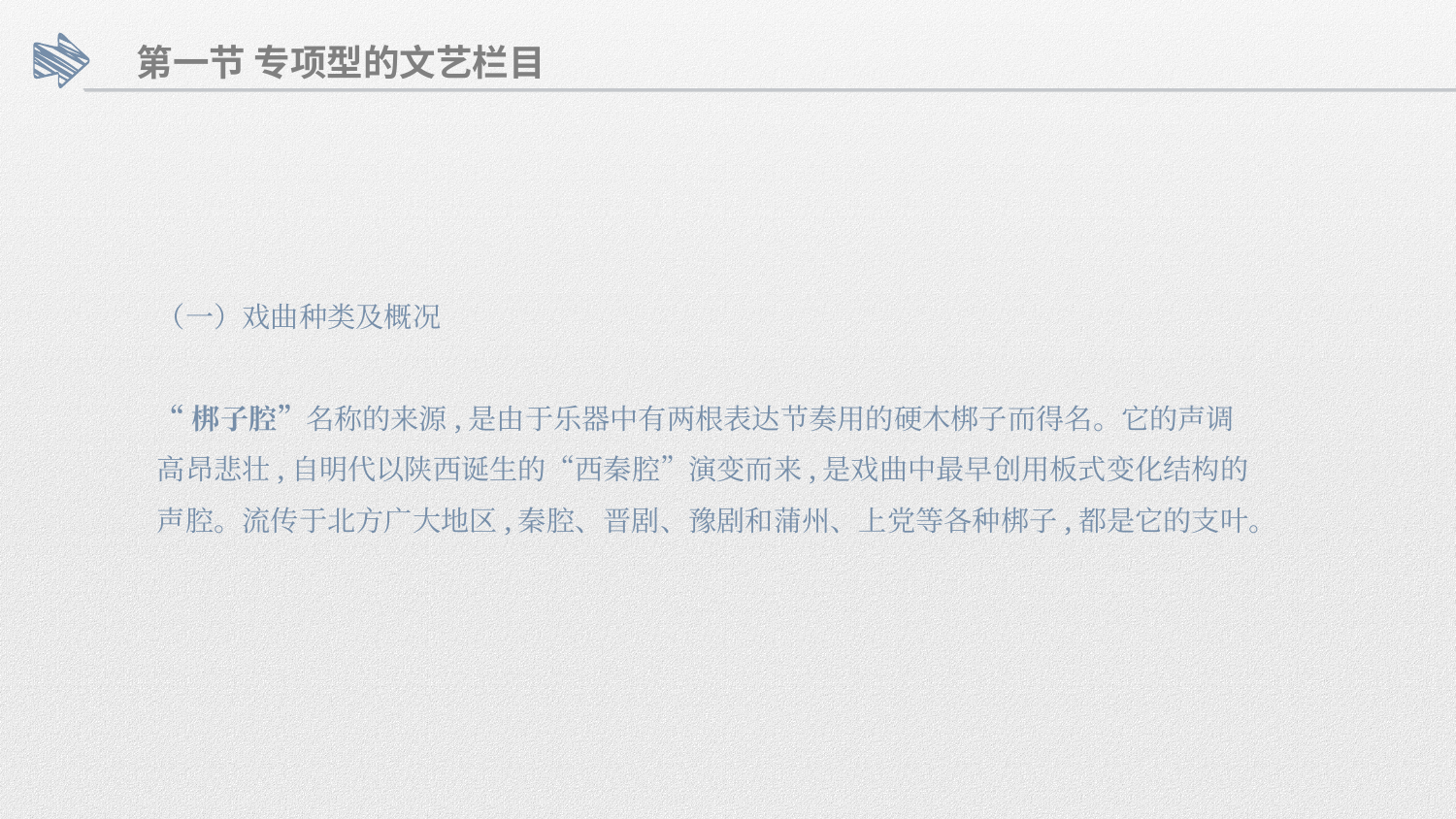

第一节 专项型的文艺栏目
（一）戏曲种类及概况

“梆子腔”名称的来源,是由于乐器中有两根表达节奏用的硬木梆子而得名。它的声调
高昂悲壮,自明代以陕西诞生的“西秦腔”演变而来,是戏曲中最早创用板式变化结构的
声腔。流传于北方广大地区,秦腔、晋剧、豫剧和蒲州、上党等各种梆子,都是它的支叶。